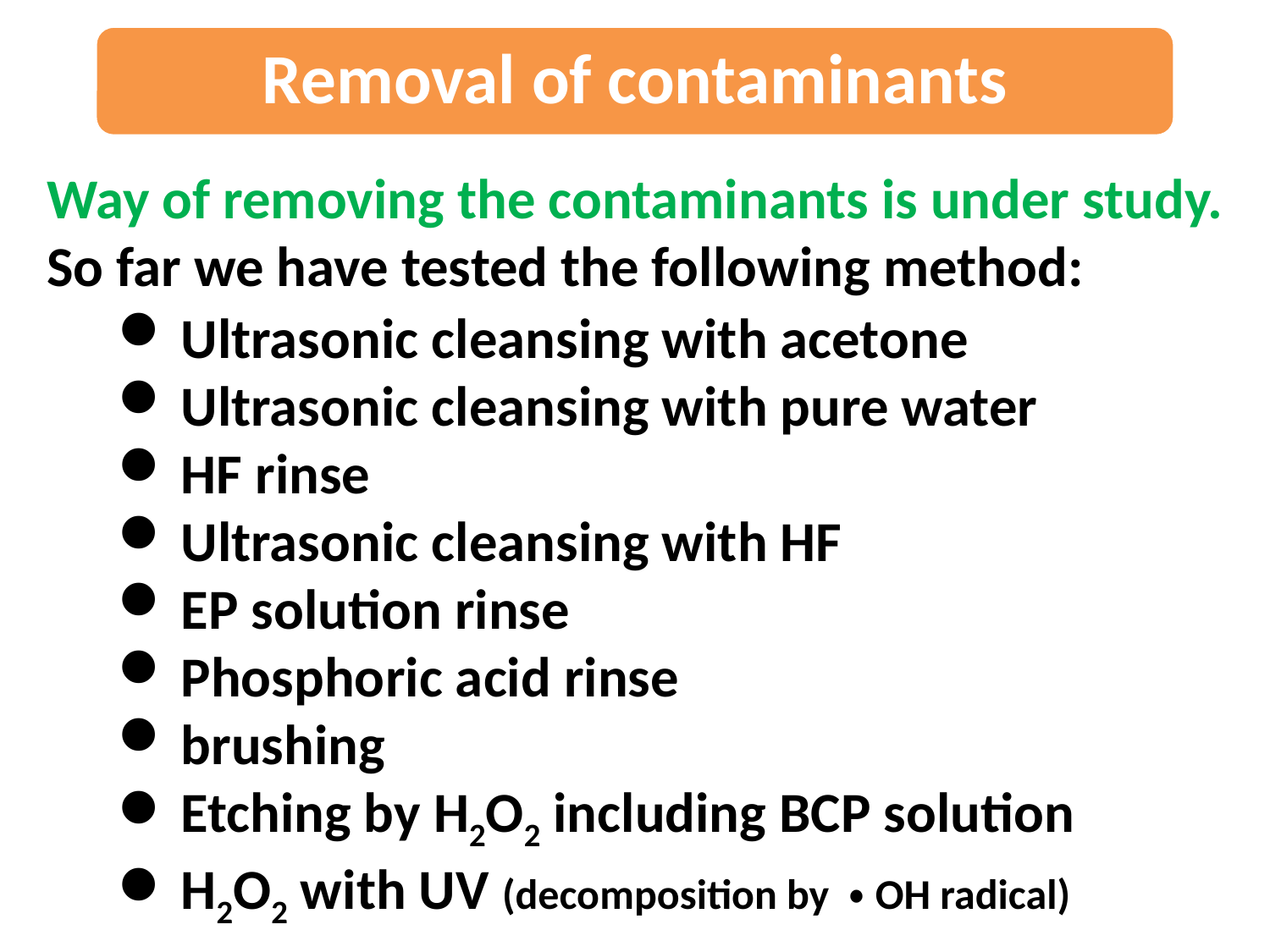

Removal of contaminants
Way of removing the contaminants is under study.
So far we have tested the following method:
Ultrasonic cleansing with acetone
Ultrasonic cleansing with pure water
HF rinse
Ultrasonic cleansing with HF
EP solution rinse
Phosphoric acid rinse
brushing
Etching by H2O2 including BCP solution
H2O2 with UV (decomposition by ・OH radical)